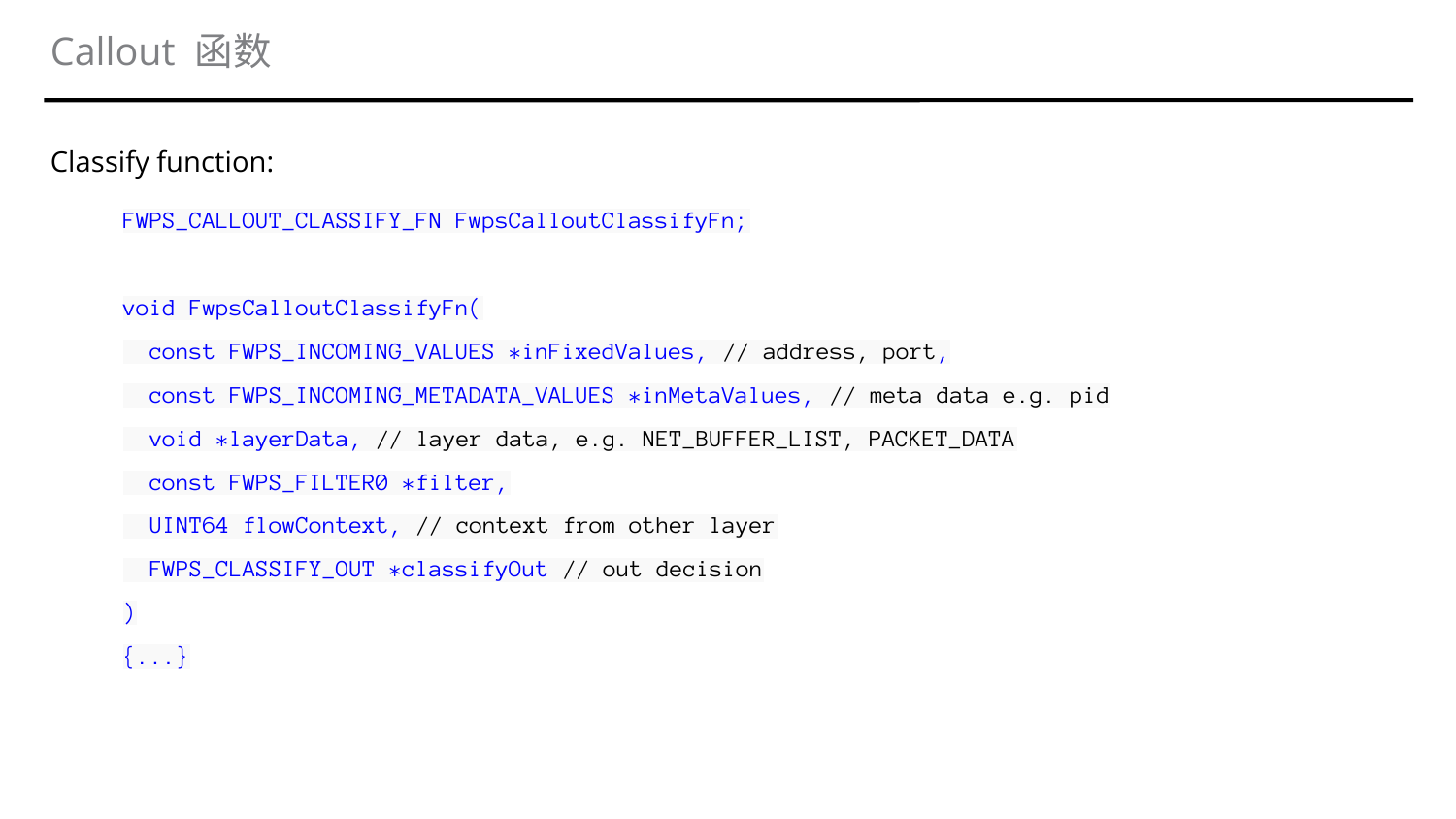

# Callout 函数
Classify function:
FWPS_CALLOUT_CLASSIFY_FN FwpsCalloutClassifyFn;
void FwpsCalloutClassifyFn(
  const FWPS_INCOMING_VALUES *inFixedValues, // address, port,
  const FWPS_INCOMING_METADATA_VALUES *inMetaValues, // meta data e.g. pid
  void *layerData, // layer data, e.g. NET_BUFFER_LIST, PACKET_DATA
  const FWPS_FILTER0 *filter,
  UINT64 flowContext, // context from other layer
  FWPS_CLASSIFY_OUT *classifyOut // out decision
)
{...}